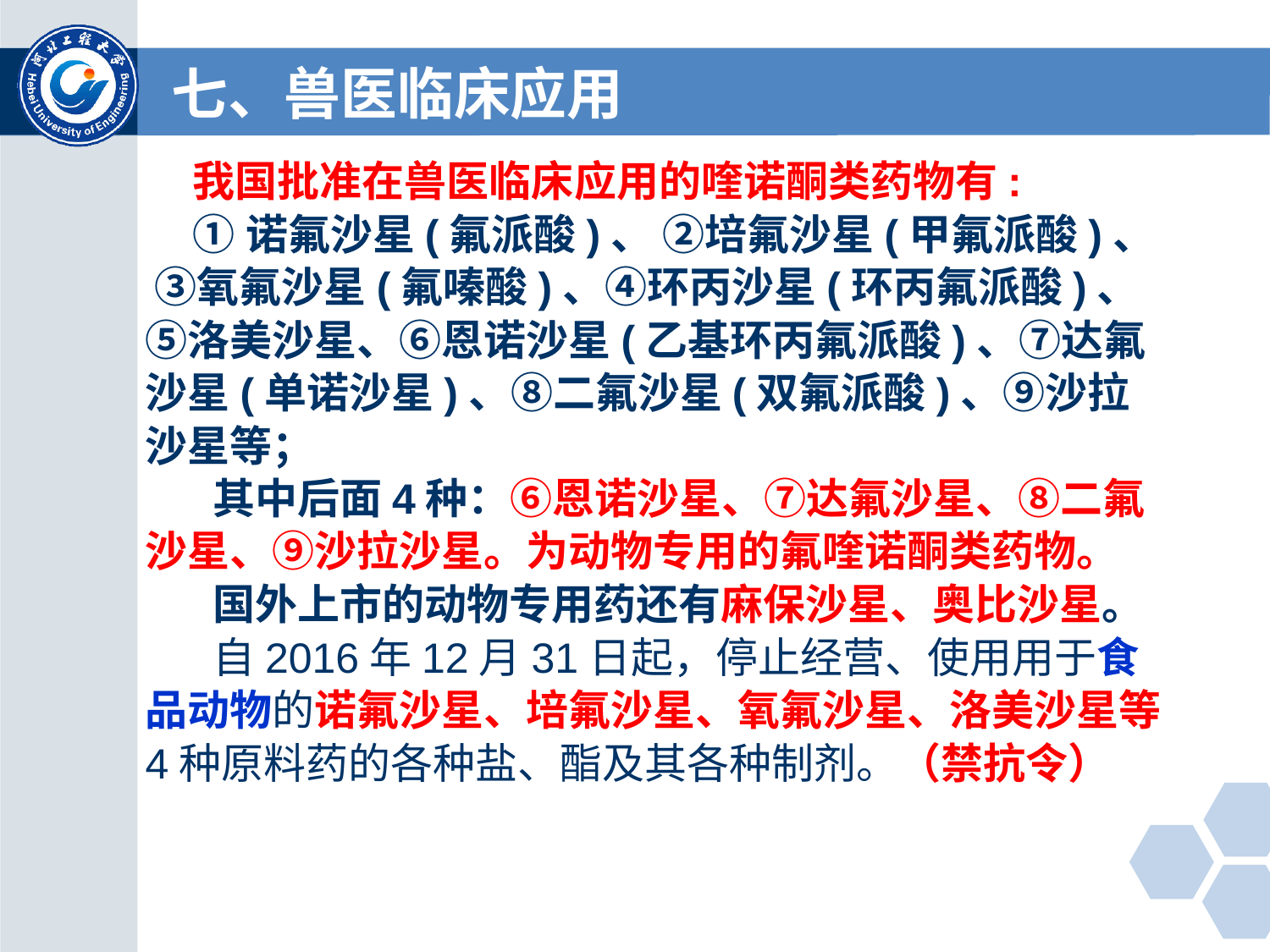

# 七、兽医临床应用
我国批准在兽医临床应用的喹诺酮类药物有:
①诺氟沙星(氟派酸)、 ②培氟沙星(甲氟派酸)、  ③氧氟沙星(氟嗪酸)、④环丙沙星(环丙氟派酸)、⑤洛美沙星、⑥恩诺沙星(乙基环丙氟派酸)、⑦达氟沙星(单诺沙星)、⑧二氟沙星(双氟派酸)、⑨沙拉沙星等；
 其中后面4种：⑥恩诺沙星、⑦达氟沙星、⑧二氟沙星、⑨沙拉沙星。为动物专用的氟喹诺酮类药物。
 国外上市的动物专用药还有麻保沙星、奥比沙星。
 自2016年12月31日起，停止经营、使用用于食品动物的诺氟沙星、培氟沙星、氧氟沙星、洛美沙星等4种原料药的各种盐、酯及其各种制剂。（禁抗令）